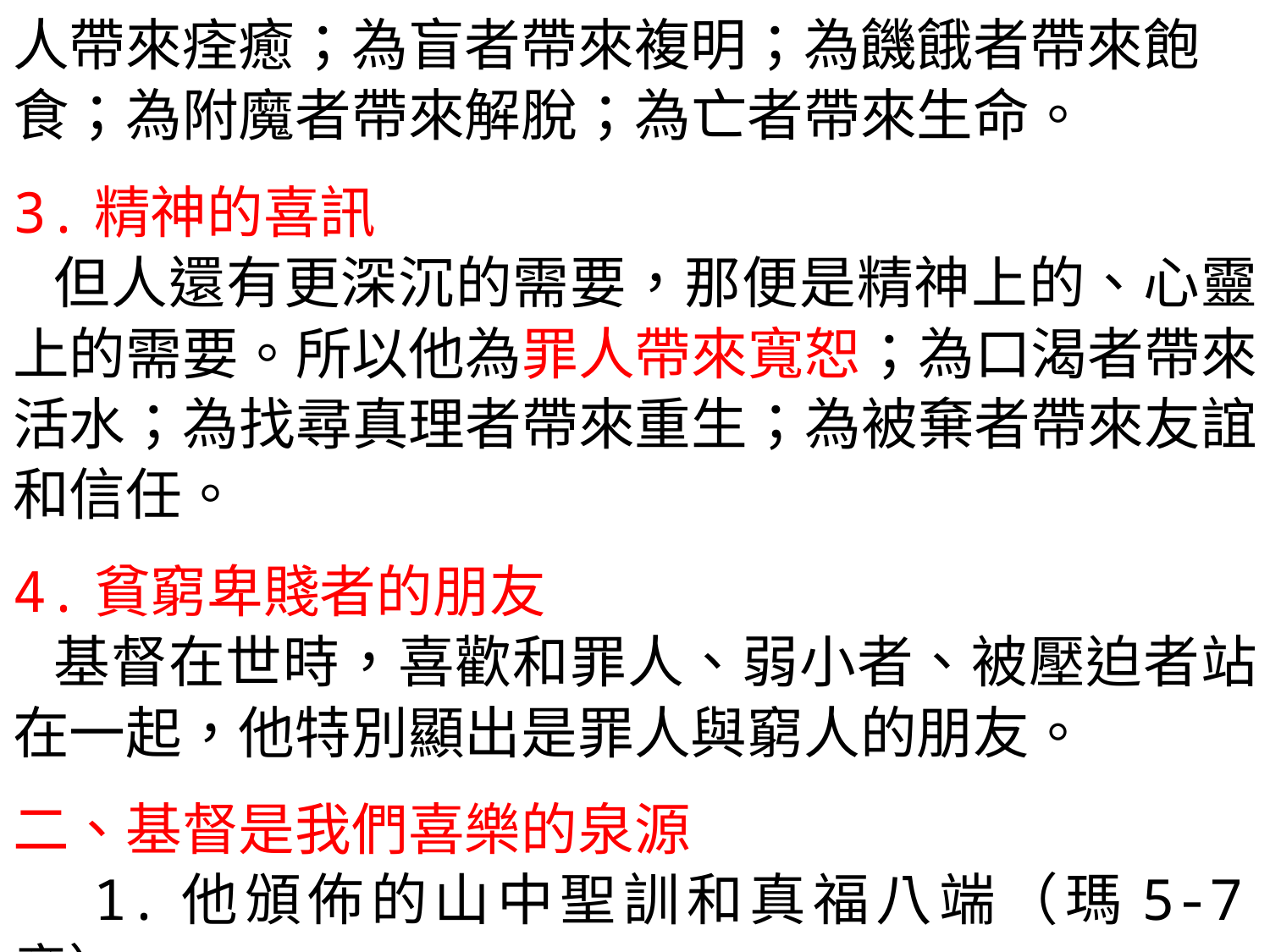

人帶來痊癒；為盲者帶來複明；為饑餓者帶來飽食；為附魔者帶來解脫；為亡者帶來生命。
3.精神的喜訊
  但人還有更深沉的需要，那便是精神上的、心靈上的需要。所以他為罪人帶來寬恕；為口渴者帶來活水；為找尋真理者帶來重生；為被棄者帶來友誼和信任。
4.貧窮卑賤者的朋友
  基督在世時，喜歡和罪人、弱小者、被壓迫者站在一起，他特別顯出是罪人與窮人的朋友。
二、基督是我們喜樂的泉源
  1.他頒佈的山中聖訓和真福八端（瑪5-7章），